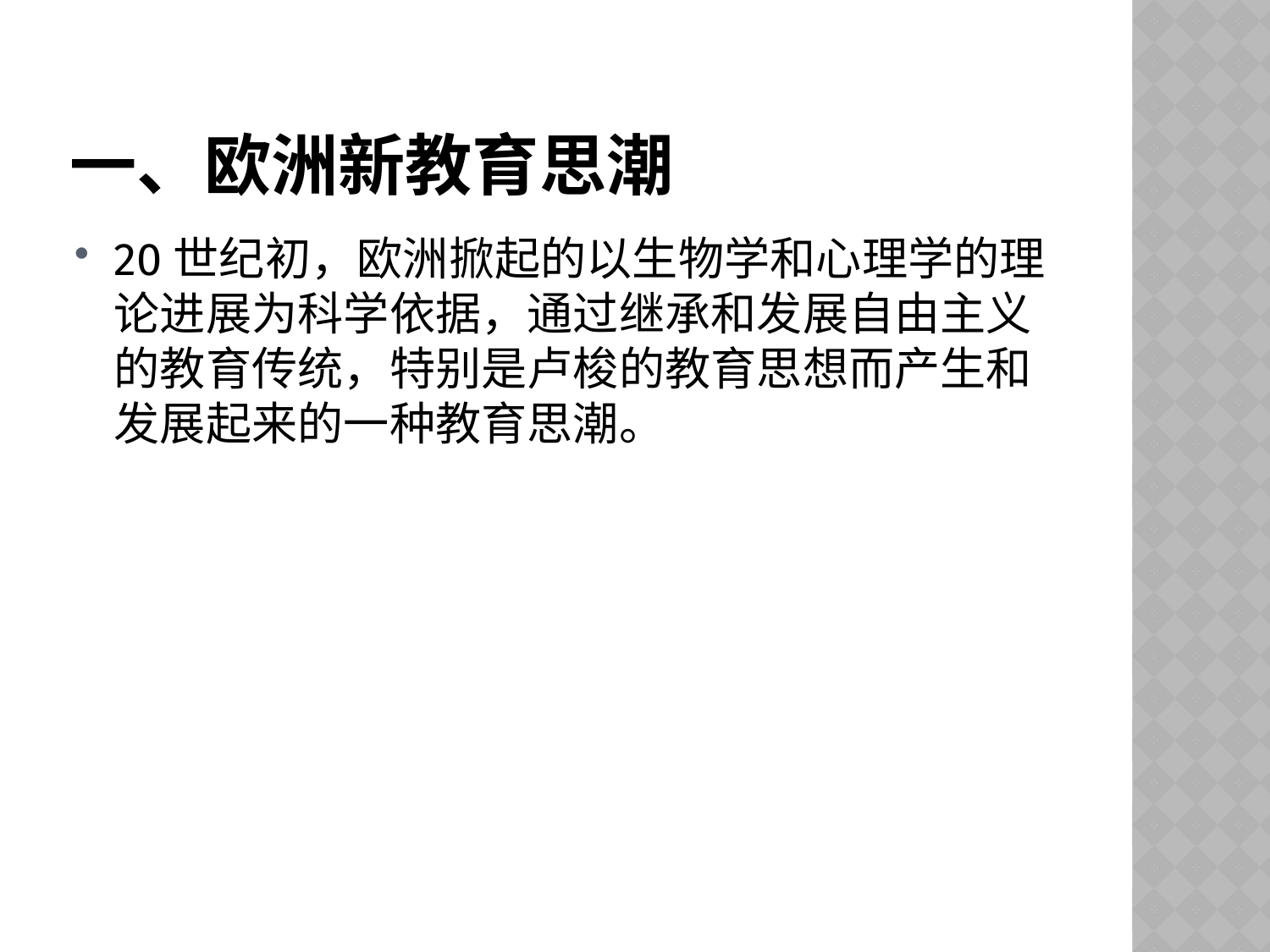

# 一、欧洲新教育思潮
20世纪初，欧洲掀起的以生物学和心理学的理论进展为科学依据，通过继承和发展自由主义的教育传统，特别是卢梭的教育思想而产生和发展起来的一种教育思潮。